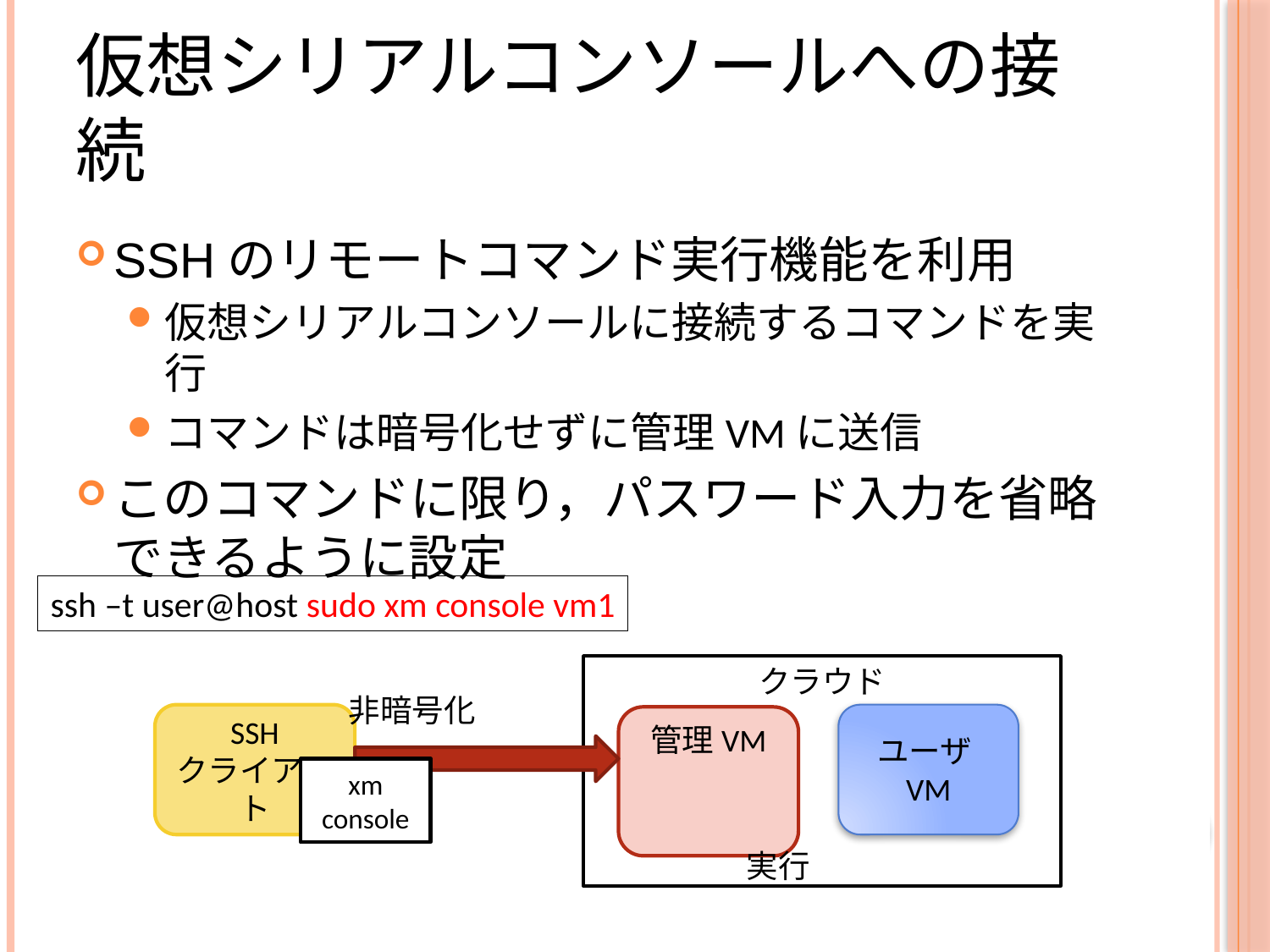

# 仮想シリアルコンソールへの接続
SSHのリモートコマンド実行機能を利用
仮想シリアルコンソールに接続するコマンドを実行
コマンドは暗号化せずに管理VMに送信
このコマンドに限り，パスワード入力を省略できるように設定

ssh –t user@host sudo xm console vm1
クラウド
非暗号化
SSH
クライアント
ユーザVM
管理VM

xm console
実行